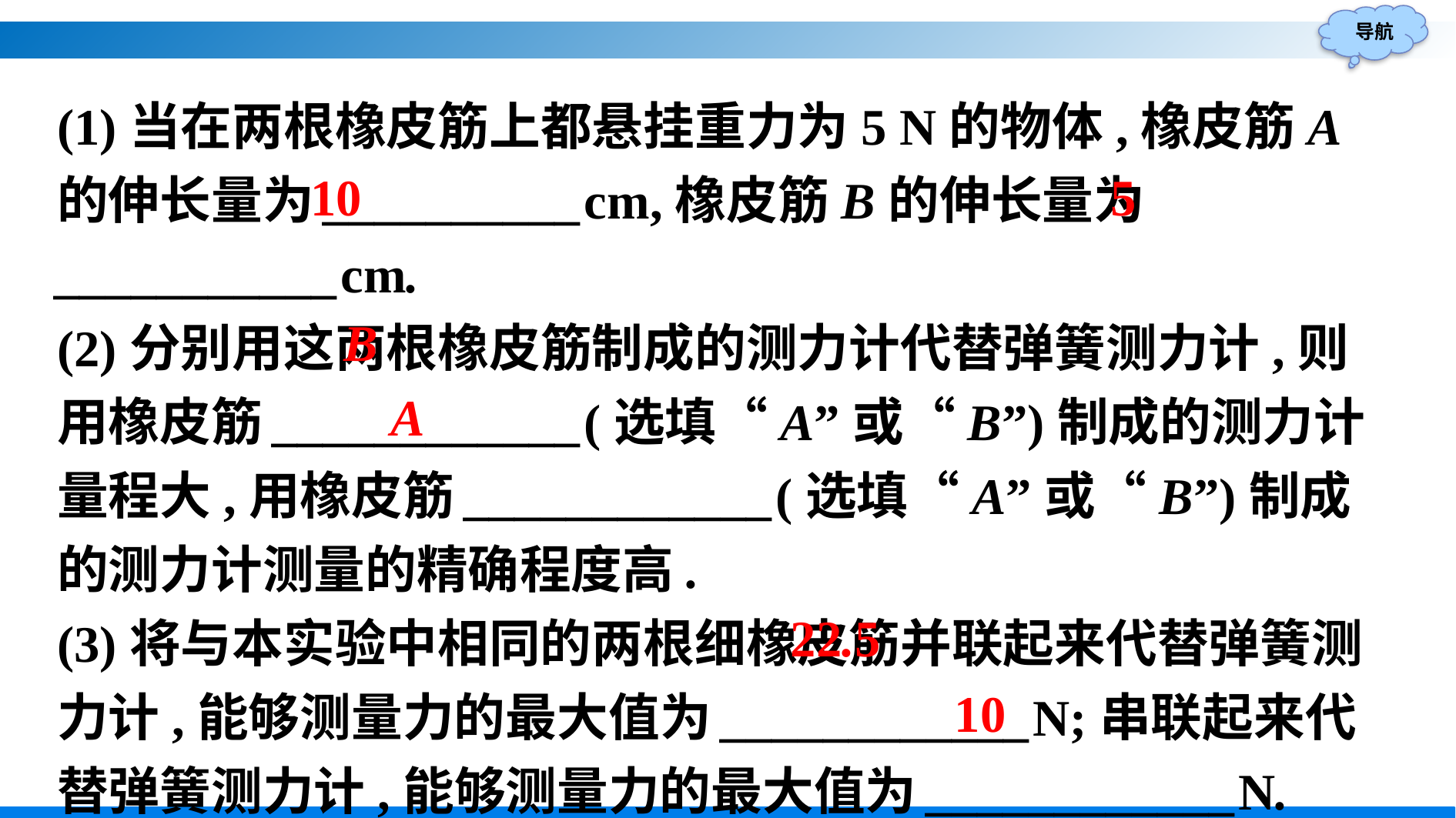

(1)当在两根橡皮筋上都悬挂重力为5 N的物体,橡皮筋A的伸长量为__________cm,橡皮筋B的伸长量为___________cm.
(2)分别用这两根橡皮筋制成的测力计代替弹簧测力计,则用橡皮筋____________(选填“A”或“B”)制成的测力计量程大,用橡皮筋____________(选填“A”或“B”)制成的测力计测量的精确程度高.
(3)将与本实验中相同的两根细橡皮筋并联起来代替弹簧测力计,能够测量力的最大值为____________N;串联起来代替弹簧测力计,能够测量力的最大值为____________N.
5
10
B
A
22.5
10